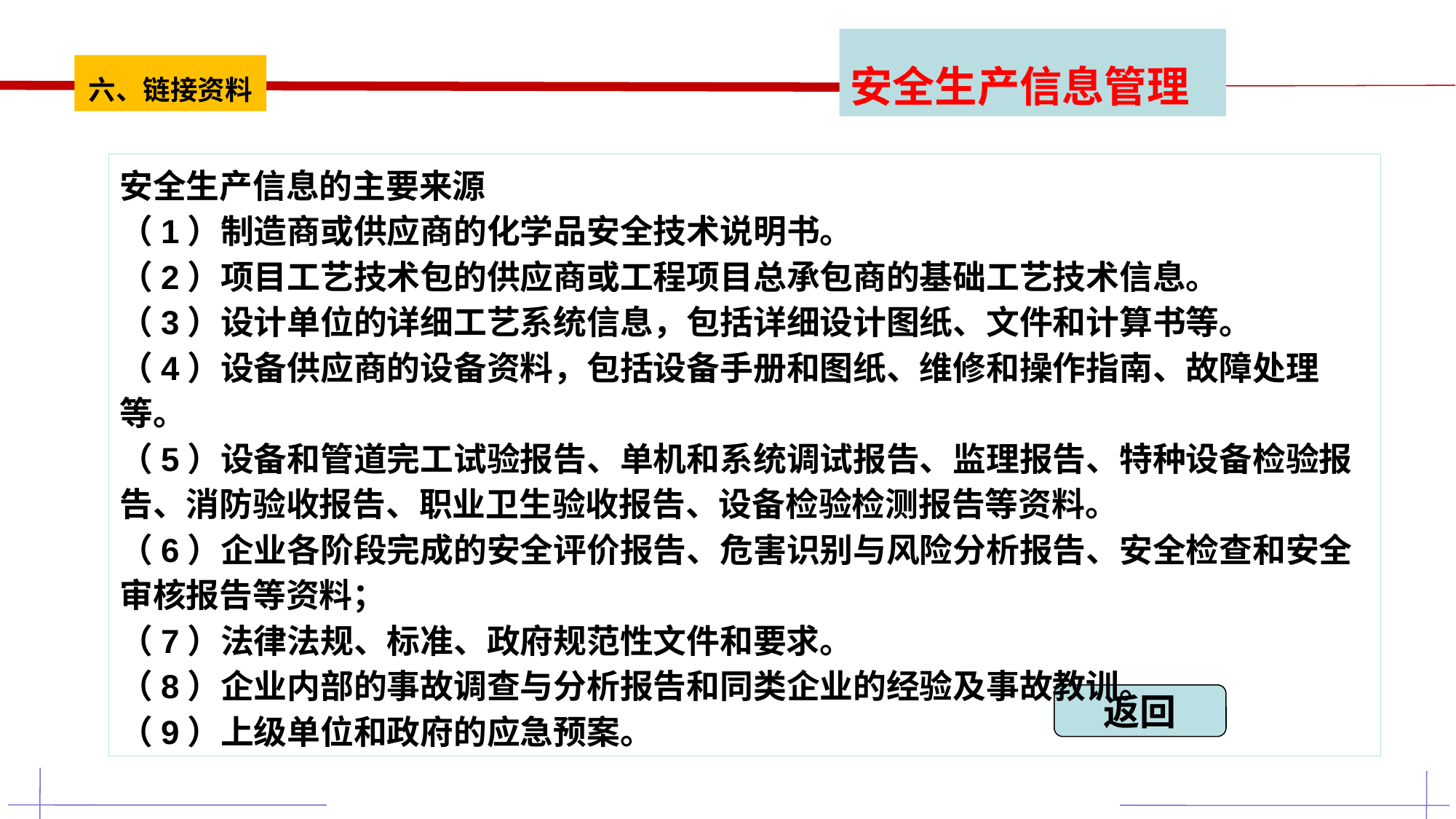

安全生产信息管理
六、链接资料
安全生产信息的主要来源
（1）制造商或供应商的化学品安全技术说明书。
（2）项目工艺技术包的供应商或工程项目总承包商的基础工艺技术信息。
（3）设计单位的详细工艺系统信息，包括详细设计图纸、文件和计算书等。
（4）设备供应商的设备资料，包括设备手册和图纸、维修和操作指南、故障处理等。
（5）设备和管道完工试验报告、单机和系统调试报告、监理报告、特种设备检验报告、消防验收报告、职业卫生验收报告、设备检验检测报告等资料。
（6）企业各阶段完成的安全评价报告、危害识别与风险分析报告、安全检查和安全审核报告等资料；
（7）法律法规、标准、政府规范性文件和要求。
（8）企业内部的事故调查与分析报告和同类企业的经验及事故教训。
（9）上级单位和政府的应急预案。

返回